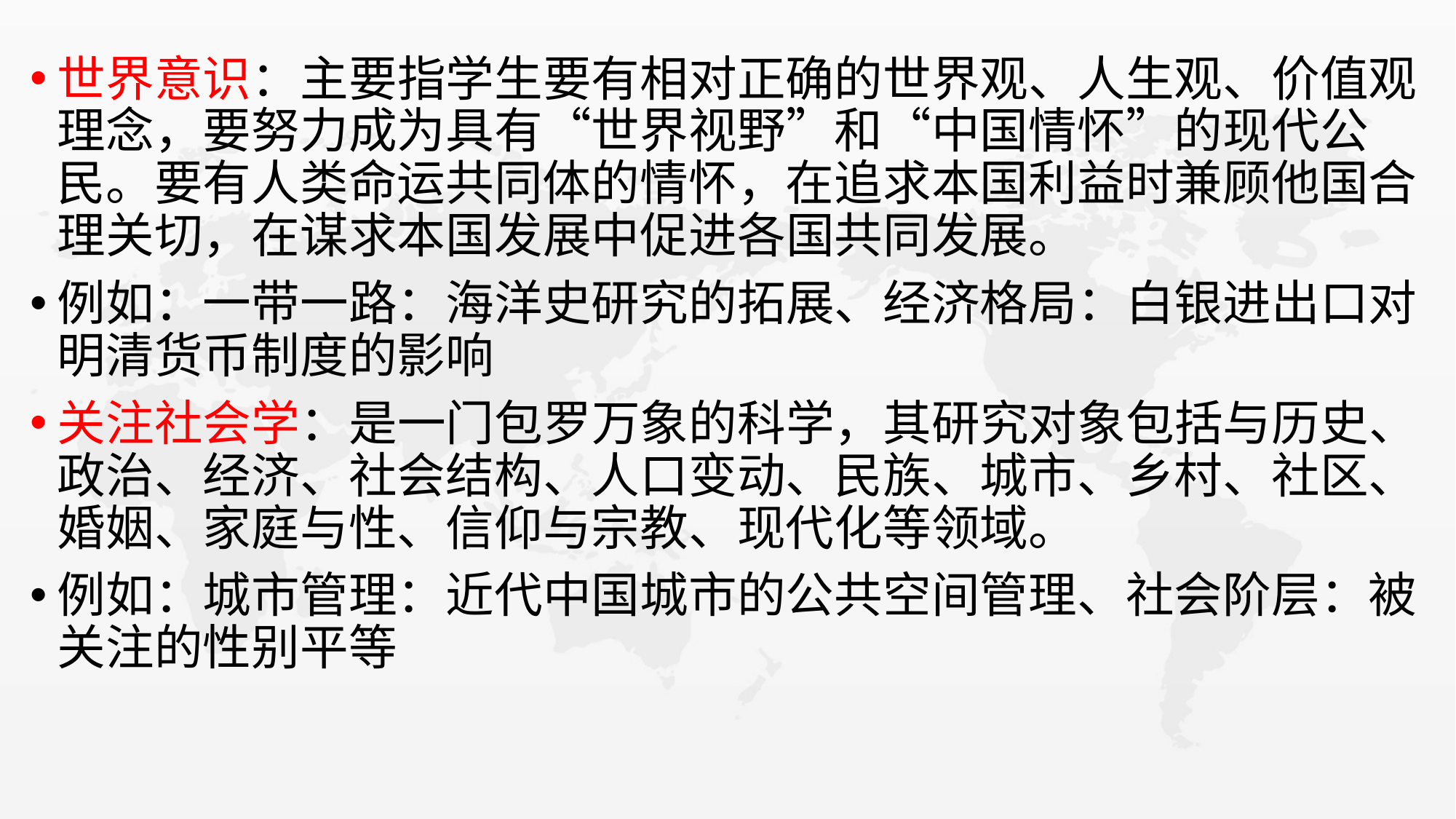

世界意识：主要指学生要有相对正确的世界观、人生观、价值观理念，要努力成为具有“世界视野”和“中国情怀”的现代公民。要有人类命运共同体的情怀，在追求本国利益时兼顾他国合理关切，在谋求本国发展中促进各国共同发展。
例如：一带一路：海洋史研究的拓展、经济格局：白银进出口对明清货币制度的影响
关注社会学：是一门包罗万象的科学，其研究对象包括与历史、政治、经济、社会结构、人口变动、民族、城市、乡村、社区、婚姻、家庭与性、信仰与宗教、现代化等领域。
例如：城市管理：近代中国城市的公共空间管理、社会阶层：被关注的性别平等